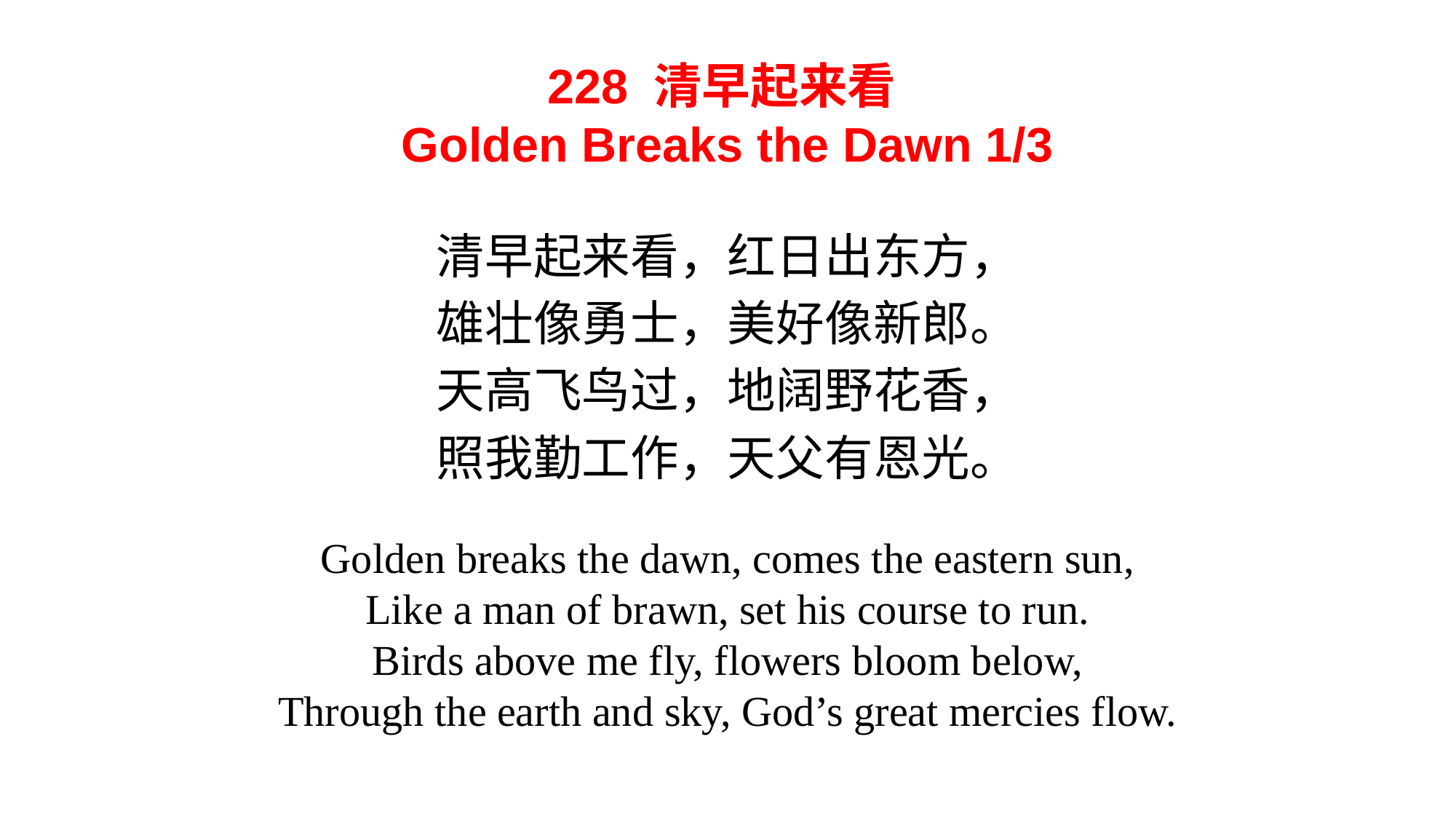

228 清早起来看
Golden Breaks the Dawn 1/3
清早起来看，红日出东方，
雄壮像勇士，美好像新郎。
天高飞鸟过，地阔野花香，
照我勤工作，天父有恩光。

Golden breaks the dawn, comes the eastern sun,
Like a man of brawn, set his course to run.
Birds above me fly, flowers bloom below,
Through the earth and sky, God’s great mercies flow.